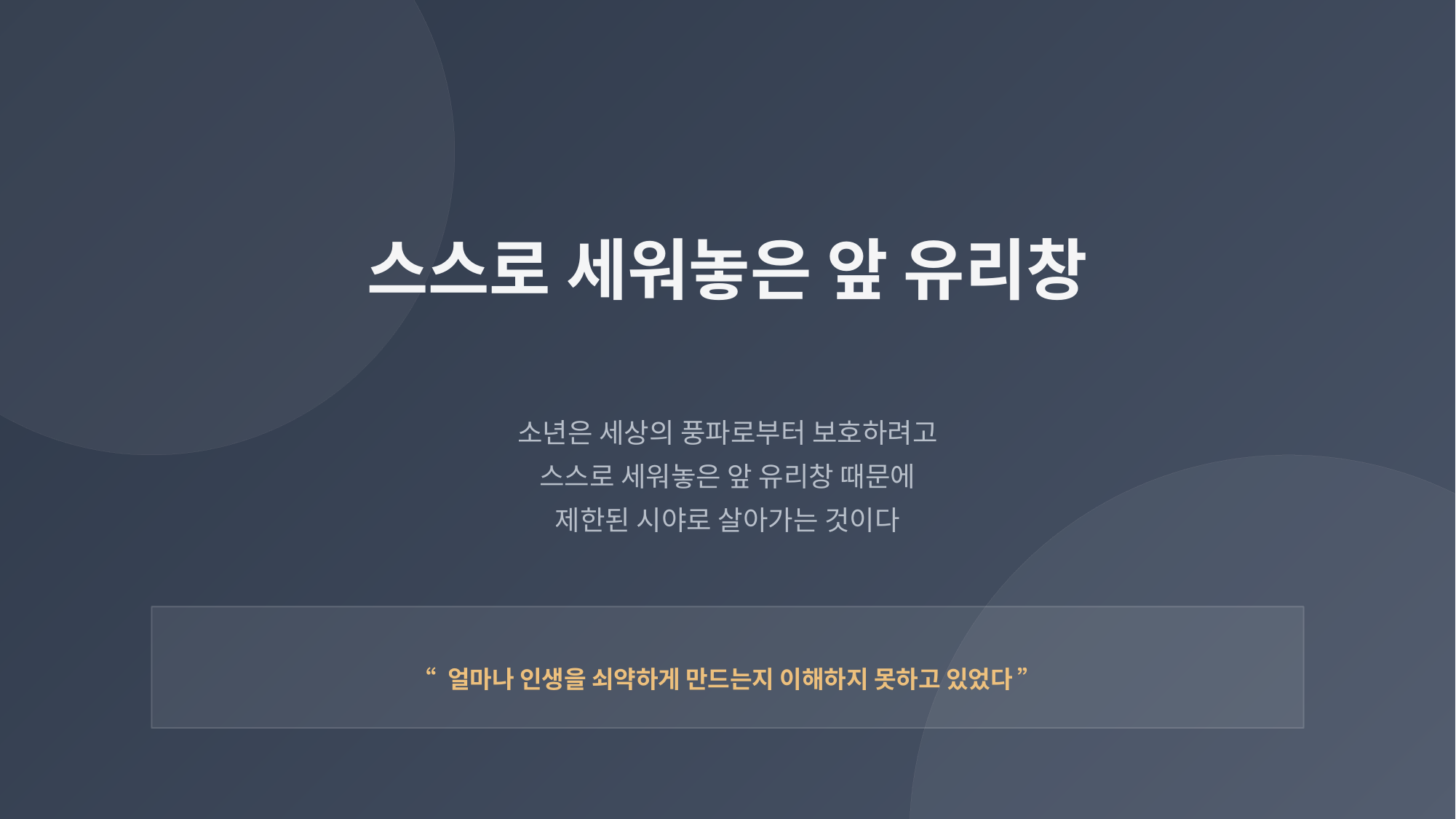

스스로 세워놓은 앞 유리창
소년은 세상의 풍파로부터 보호하려고
스스로 세워놓은 앞 유리창 때문에
제한된 시야로 살아가는 것이다

“ 얼마나 인생을 쇠약하게 만드는지 이해하지 못하고 있었다 ”